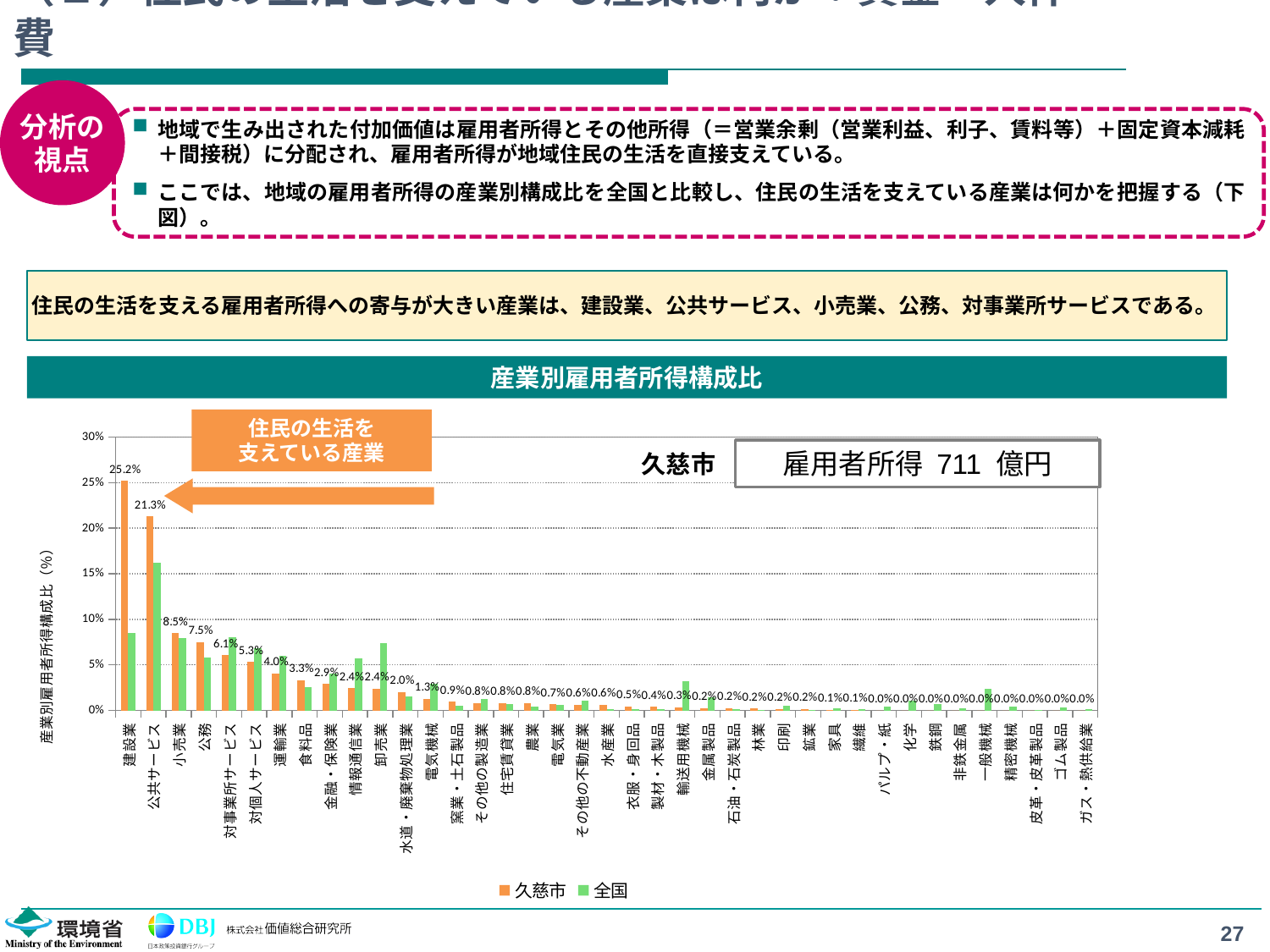

# （１）住民の生活を支えている産業は何か：賃金・人件費
分析の
視点
地域で生み出された付加価値は雇用者所得とその他所得（＝営業余剰（営業利益、利子、賃料等）＋固定資本減耗＋間接税）に分配され、雇用者所得が地域住民の生活を直接支えている。
ここでは、地域の雇用者所得の産業別構成比を全国と比較し、住民の生活を支えている産業は何かを把握する（下図）。
住民の生活を支える雇用者所得への寄与が大きい産業は、建設業、公共サービス、小売業、公務、対事業所サービスである。
産業別雇用者所得構成比
住民の生活を
支えている産業

### Chart

| Category | 久慈市 | 全国 |
|---|---|---|
| 建設業 | 0.25180883482361355 | 0.08482400892394334 |
| 公共サービス | 0.2132363030544932 | 0.16221705077767032 |
| 小売業 | 0.08472516418932764 | 0.07940347434647392 |
| 公務 | 0.07512517425899941 | 0.05846314241885086 |
| 対事業所サービス | 0.06050157406780918 | 0.08004935507666155 |
| 対個人サービス | 0.05311331422401043 | 0.06834984962871206 |
| 運輸業 | 0.04048149574006179 | 0.05958779786223663 |
| 食料品 | 0.03323938229355198 | 0.025368594288860548 |
| 金融・保険業 | 0.02904310382235287 | 0.04069829883503104 |
| 情報通信業 | 0.02435289342717654 | 0.05692281047600854 |
| 卸売業 | 0.023919774701277405 | 0.07388021290454272 |
| 水道・廃棄物処理業 | 0.020245156658174404 | 0.015029407324081874 |
| 電気機械 | 0.012906896239075065 | 0.029621795766819812 |
| 窯業・土石製品 | 0.009365392999358397 | 0.0050582780565511425 |
| その他の製造業 | 0.008306562032049518 | 0.012489596647580726 |
| 住宅賃貸業 | 0.008296607640736796 | 0.007395026189623801 |
| 農業 | 0.008116478231879286 | 0.004398408058749927 |
| 電気業 | 0.006903159027710779 | 0.006311961823789424 |
| その他の不動産業 | 0.006380416768834469 | 0.010559930610737202 |
| 水産業 | 0.006179286243550165 | 0.0010440337946448113 |
| 衣服・身回品 | 0.004646406757525578 | 0.0017711762743429376 |
| 製材・木製品 | 0.003838287537253719 | 0.0016135528199323304 |
| 輸送用機械 | 0.003475132695623119 | 0.031916184558853394 |
| 金属製品 | 0.0024873342534441926 | 0.014586154602617215 |
| 石油・石炭製品 | 0.0023845767803004057 | 0.0018637617749448579 |
| 林業 | 0.002189840908572568 | 0.00017747197245378935 |
| 印刷 | 0.0017482678457363403 | 0.005461287096593738 |
| 鉱業 | 0.0015252386903856728 | 0.0005833629587934641 |
| 家具 | 0.0007833701508550413 | 0.0020383862494875995 |
| 繊維 | 0.0006745739362604667 | 0.0016444402497821603 |
| パルプ・紙 | 0.0 | 0.004469015105619926 |
| 化学 | 0.0 | 0.010684142808954624 |
| 鉄鋼 | 0.0 | 0.007294809068402541 |
| 非鉄金属 | 0.0 | 0.002368326144208389 |
| 一般機械 | 0.0 | 0.023595286657842482 |
| 精密機械 | 0.0 | 0.003794136081182137 |
| 皮革・皮革製品 | 0.0 | 0.00034386107344031735 |
| ゴム製品 | 0.0 | 0.00285820123904014 |
| ガス・熱供給業 | 0.0 | 0.0012634094519362237 |
雇用者所得 711 億円
久慈市

27